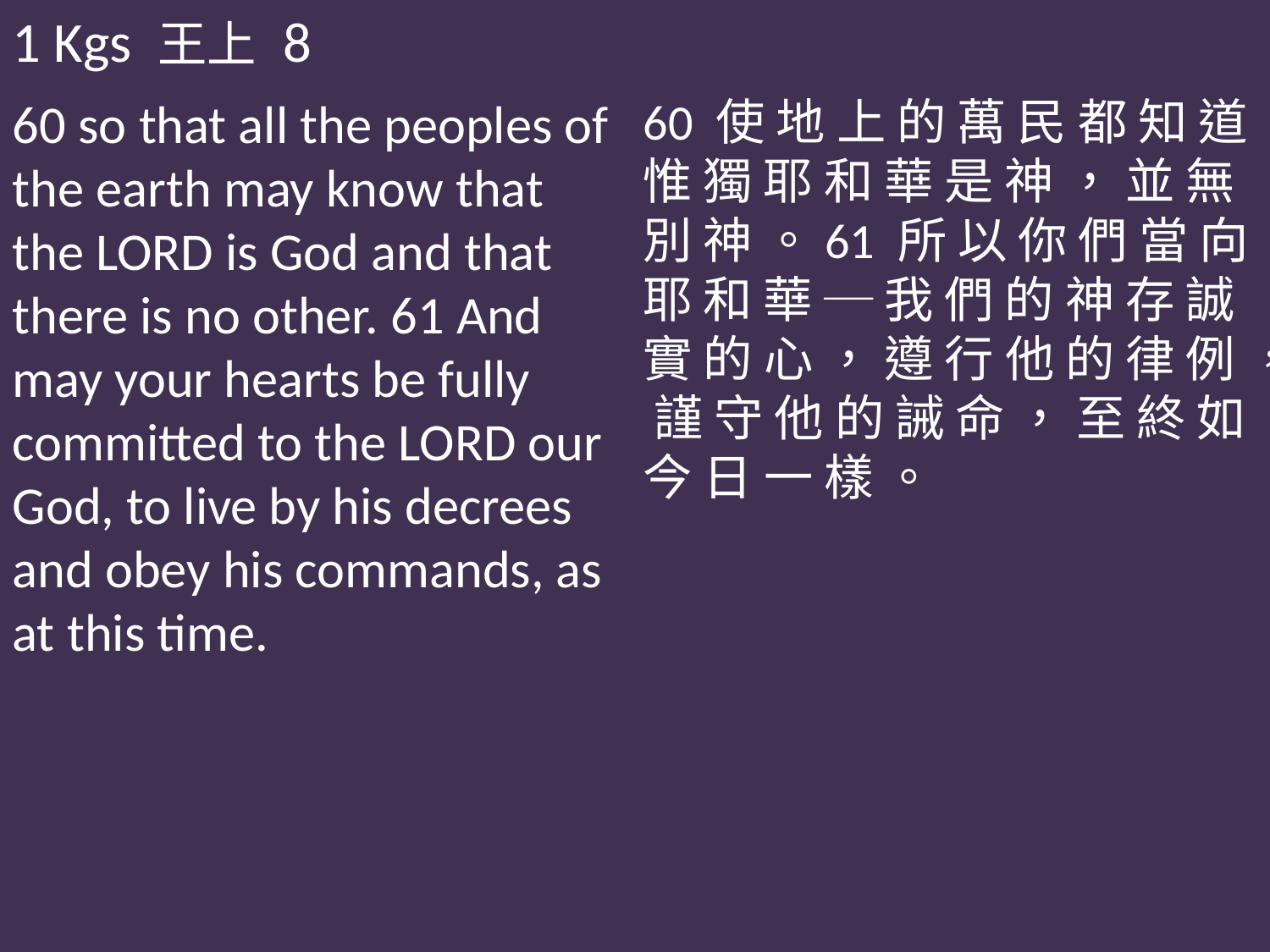

1 Kgs 王上 8
60 so that all the peoples of the earth may know that the LORD is God and that there is no other. 61 And may your hearts be fully committed to the LORD our God, to live by his decrees and obey his commands, as at this time.
60 使 地 上 的 萬 民 都 知 道 惟 獨 耶 和 華 是 神 ， 並 無 別 神 。61 所 以 你 們 當 向 耶 和 華 ─ 我 們 的 神 存 誠 實 的 心 ， 遵 行 他 的 律 例 ， 謹 守 他 的 誡 命 ， 至 終 如 今 日 一 樣 。